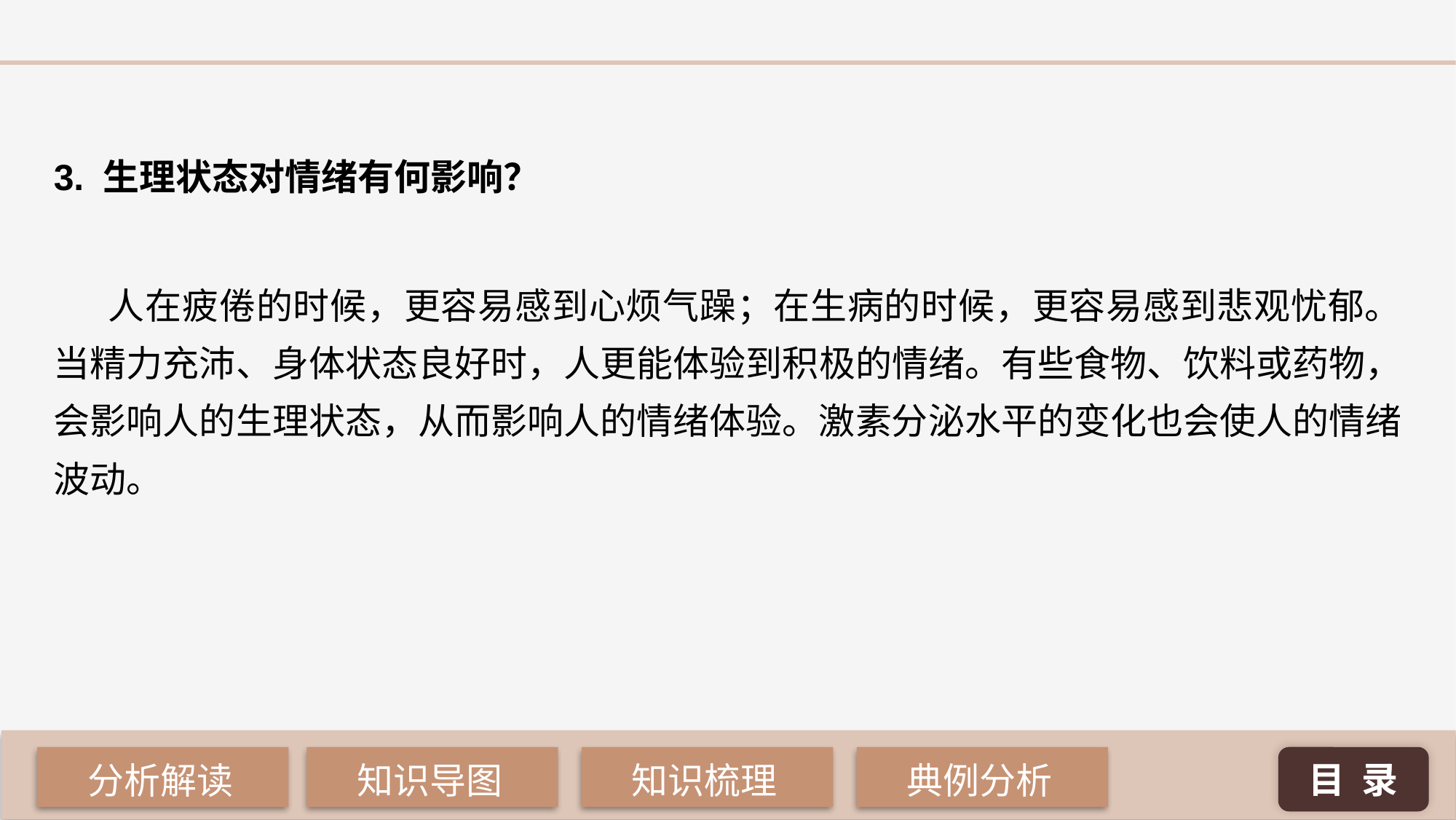

3. 生理状态对情绪有何影响？
人在疲倦的时候，更容易感到心烦气躁；在生病的时候，更容易感到悲观忧郁。当精力充沛、身体状态良好时，人更能体验到积极的情绪。有些食物、饮料或药物，会影响人的生理状态，从而影响人的情绪体验。激素分泌水平的变化也会使人的情绪波动。